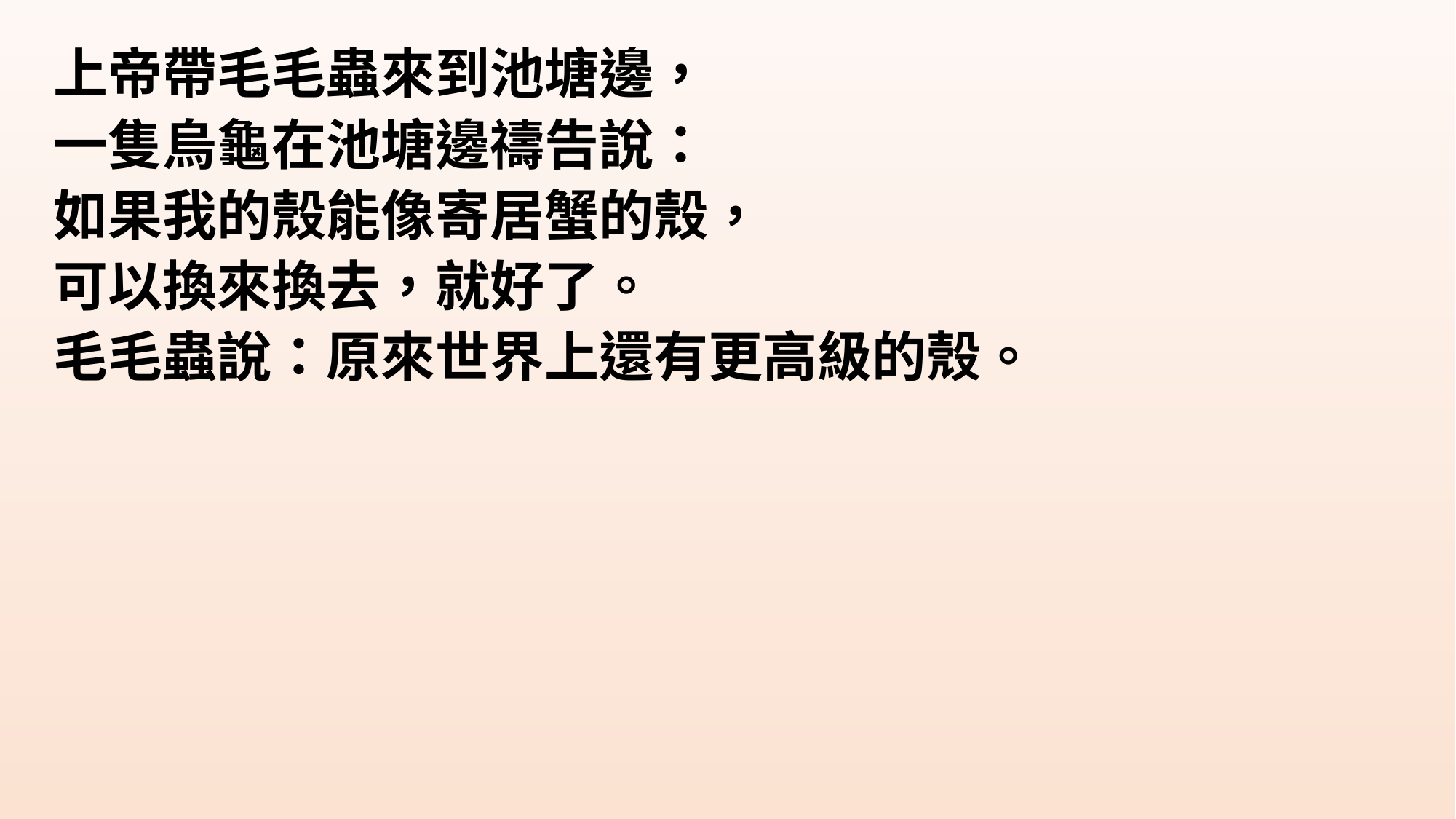

上帝帶毛毛蟲來到池塘邊，
一隻烏龜在池塘邊禱告說：
如果我的殼能像寄居蟹的殼，
可以換來換去，就好了。
毛毛蟲說：原來世界上還有更高級的殼。